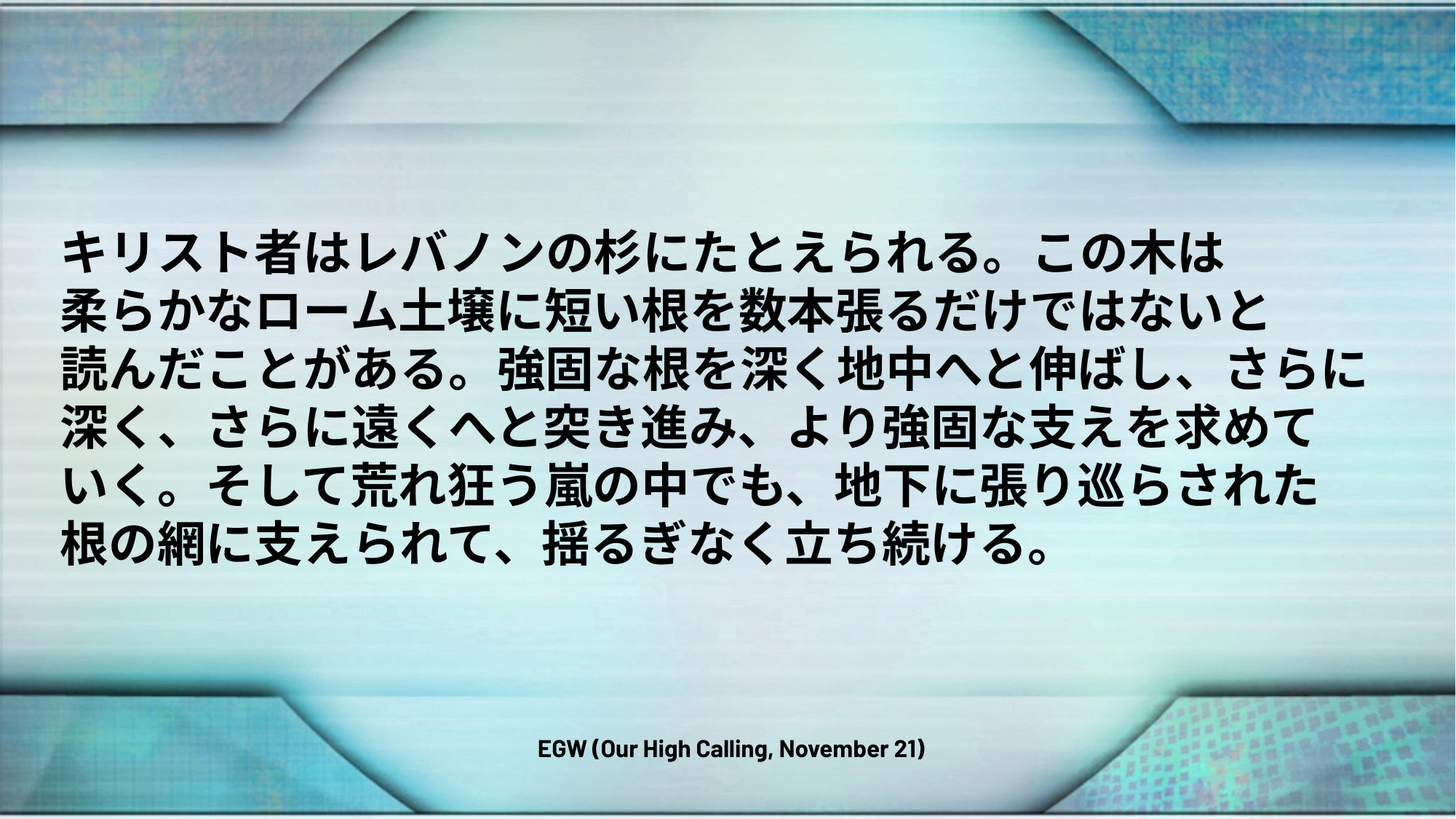

キリスト者はレバノンの杉にたとえられる。この木は　　　柔らかなローム土壌に短い根を数本張るだけではないと　　読んだことがある。強固な根を深く地中へと伸ばし、さらに深く、さらに遠くへと突き進み、より強固な支えを求めて　いく。そして荒れ狂う嵐の中でも、地下に張り巡らされた　根の網に支えられて、揺るぎなく立ち続ける。
EGW (Our High Calling, November 21)